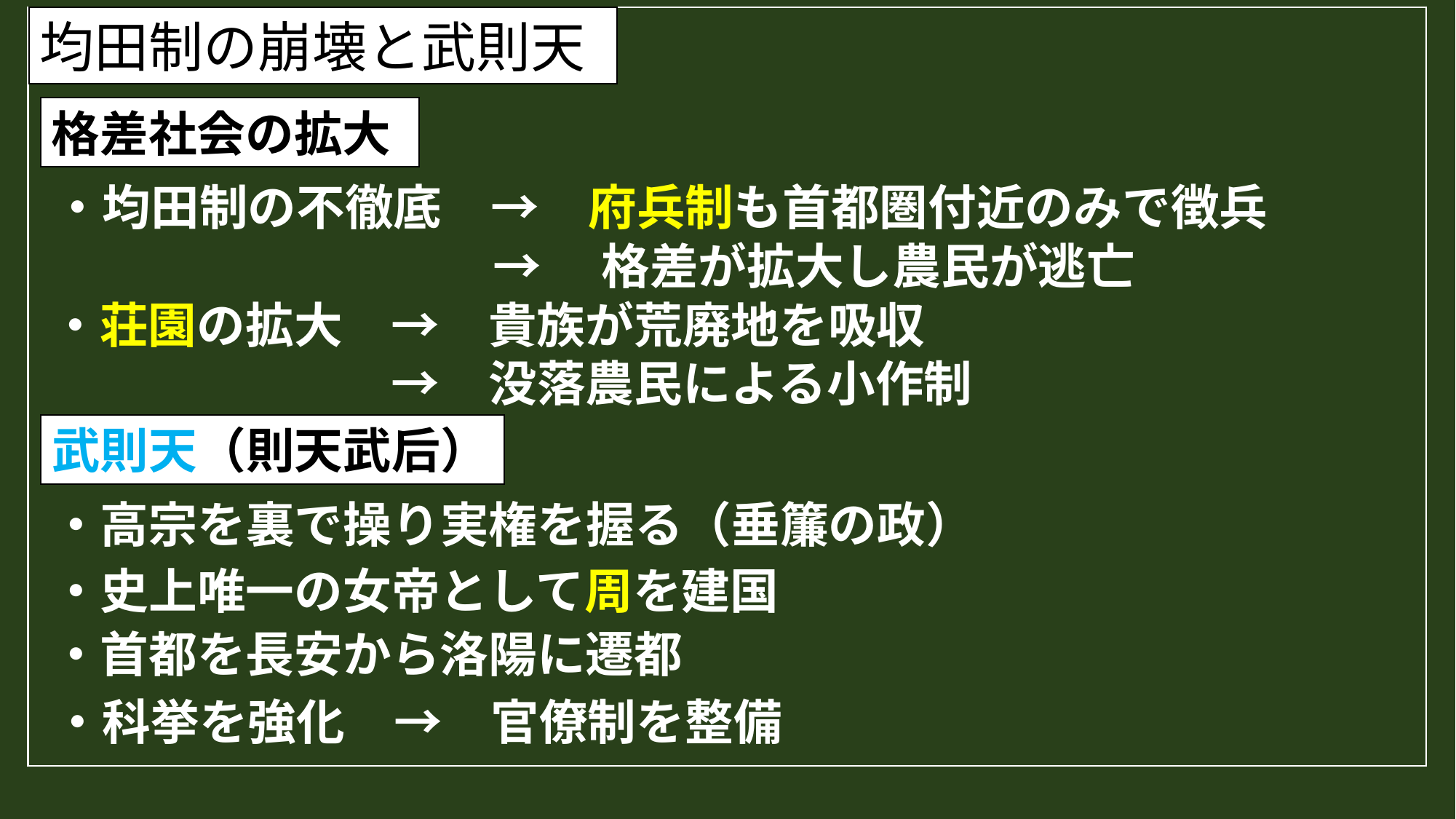

均田制の崩壊と武則天
格差社会の拡大
・均田制の不徹底　→　府兵制も首都圏付近のみで徴兵
→　格差が拡大し農民が逃亡
・荘園の拡大　→　貴族が荒廃地を吸収
　　　　　　　→　没落農民による小作制
武則天（則天武后）
・高宗を裏で操り実権を握る（垂簾の政）
・史上唯一の女帝として周を建国
・首都を長安から洛陽に遷都
・科挙を強化　→　官僚制を整備